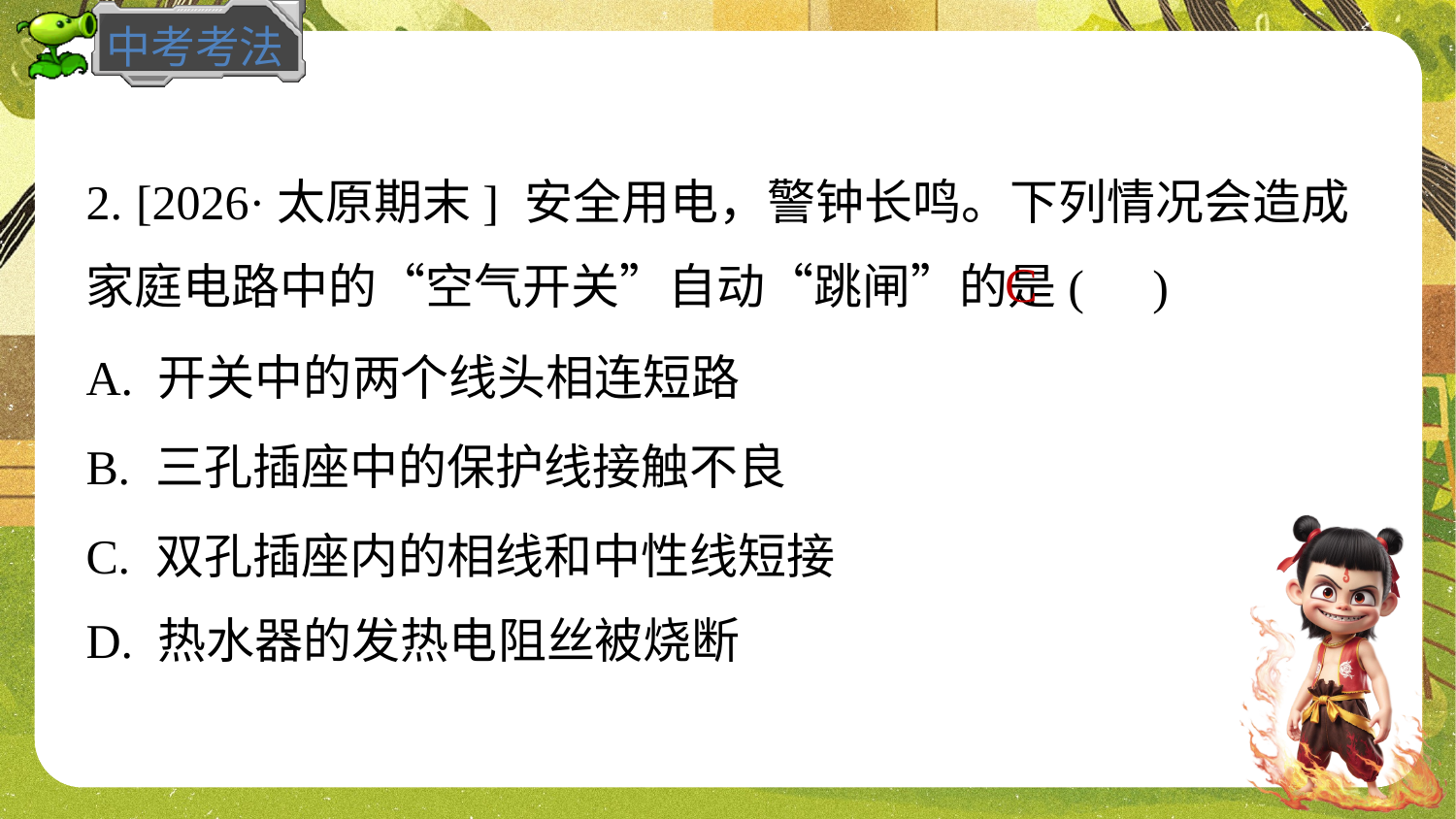

2. [2026·太原期末] 安全用电，警钟长鸣。下列情况会造成
家庭电路中的“空气开关”自动“跳闸”的是(     )
C
A. 开关中的两个线头相连短路
B. 三孔插座中的保护线接触不良
C. 双孔插座内的相线和中性线短接
D. 热水器的发热电阻丝被烧断